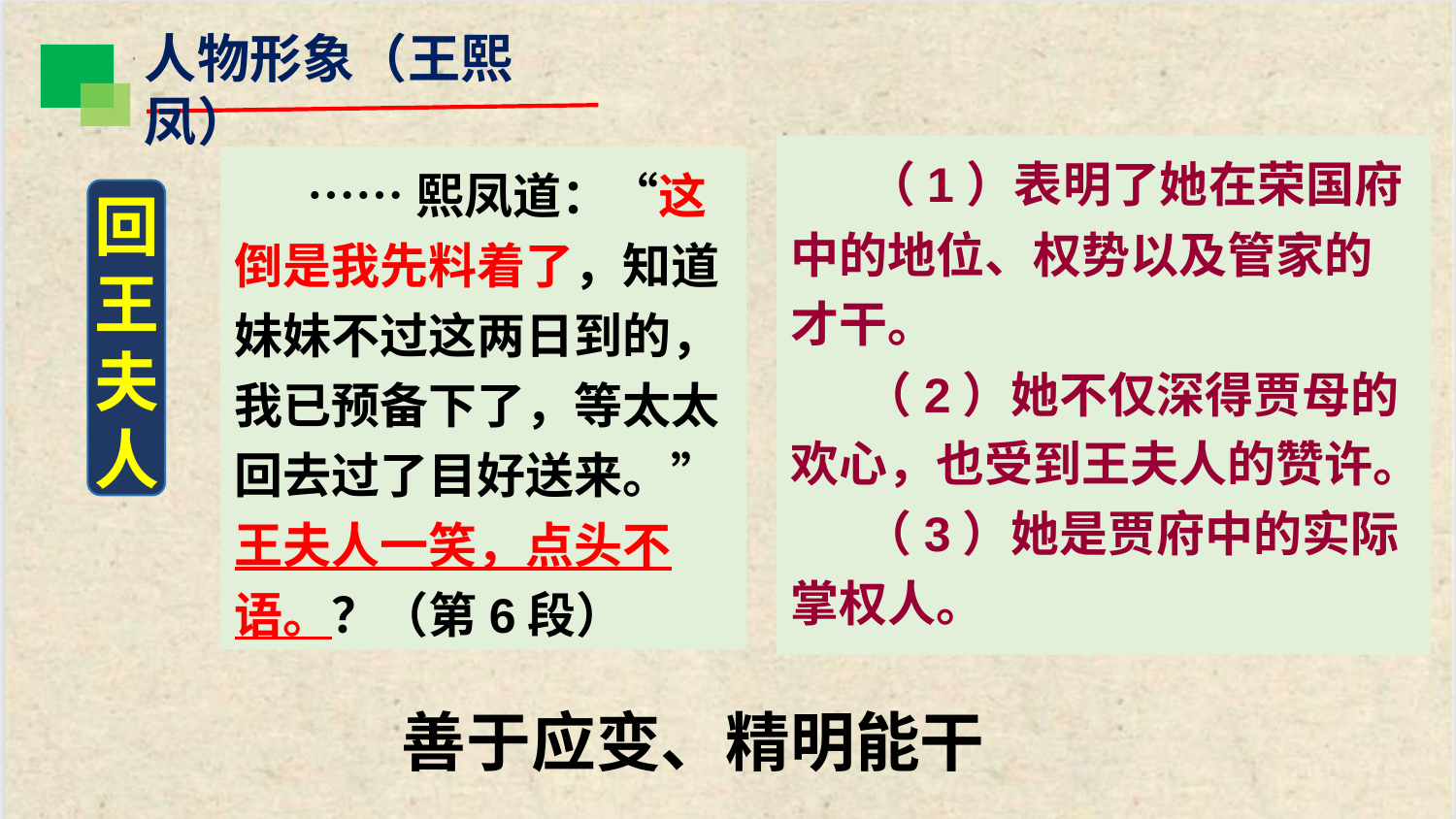

人物形象（王熙凤）

           （1）表明了她在荣国府中的地位、权势以及管家的才干。
（2）她不仅深得贾母的欢心，也受到王夫人的赞许。
（3）她是贾府中的实际掌权人。
……熙凤道：“这倒是我先料着了，知道妹妹不过这两日到的，我已预备下了，等太太回去过了目好送来。”王夫人一笑，点头不语。？（第6段）
回王夫人

善于应变、精明能干